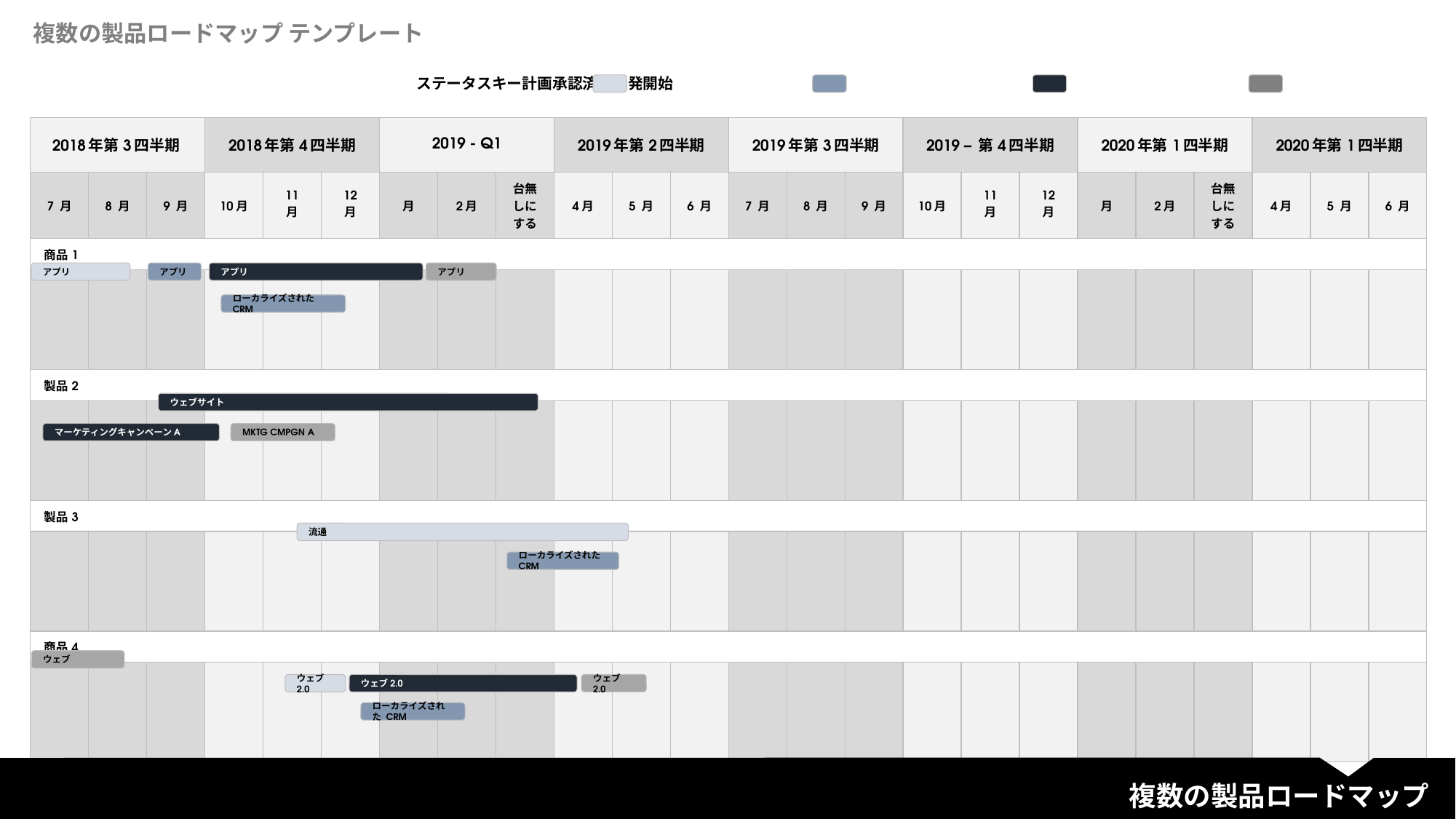

複数の製品ロードマップ テンプレート
ステータスキー計画承認済み開発開始

| 2018年第3四半期 |  |  | 2018年第4四半期 |  |  | 2019 - Q1 |  |  | 2019年第2四半期 |  |  | 2019年第3四半期 |  |  | 2019 – 第4四半期 |  |  | 2020年第1四半期 |  |  | 2020年第1四半期 |  |  |
| --- | --- | --- | --- | --- | --- | --- | --- | --- | --- | --- | --- | --- | --- | --- | --- | --- | --- | --- | --- | --- | --- | --- | --- |
| 7 月 | 8 月 | 9 月 | 10月 | 11 月 | 12 月 | 月 | 2月 | 台無しにする | 4月 | 5 月 | 6 月 | 7 月 | 8 月 | 9 月 | 10月 | 11 月 | 12 月 | 月 | 2月 | 台無しにする | 4月 | 5 月 | 6 月 |
| 商品1 |  |  |  |  |  |  |  |  |  |  |  |  |  |  |  |  |  |  |  |  |  |  |  |
|  |  |  |  |  |  |  |  |  |  |  |  |  |  |  |  |  |  |  |  |  |  |  |  |
| 製品2 |  |  |  |  |  |  |  |  |  |  |  |  |  |  |  |  |  |  |  |  |  |  |  |
|  |  |  |  |  |  |  |  |  |  |  |  |  |  |  |  |  |  |  |  |  |  |  |  |
| 製品3 |  |  |  |  |  |  |  |  |  |  |  |  |  |  |  |  |  |  |  |  |  |  |  |
|  |  |  |  |  |  |  |  |  |  |  |  |  |  |  |  |  |  |  |  |  |  |  |  |
| 商品4 |  |  |  |  |  |  |  |  |  |  |  |  |  |  |  |  |  |  |  |  |  |  |  |
|  |  |  |  |  |  |  |  |  |  |  |  |  |  |  |  |  |  |  |  |  |  |  |  |
アプリ
アプリ
アプリ
アプリ
ローカライズされた CRM
ウェブサイト
マーケティングキャンペーンA
MKTG CMPGN A
流通
ローカライズされた CRM
ウェブ
ウェブ2.0
ウェブ2.0
ウェブ2.0
ローカライズされた CRM

複数の製品ロードマップ